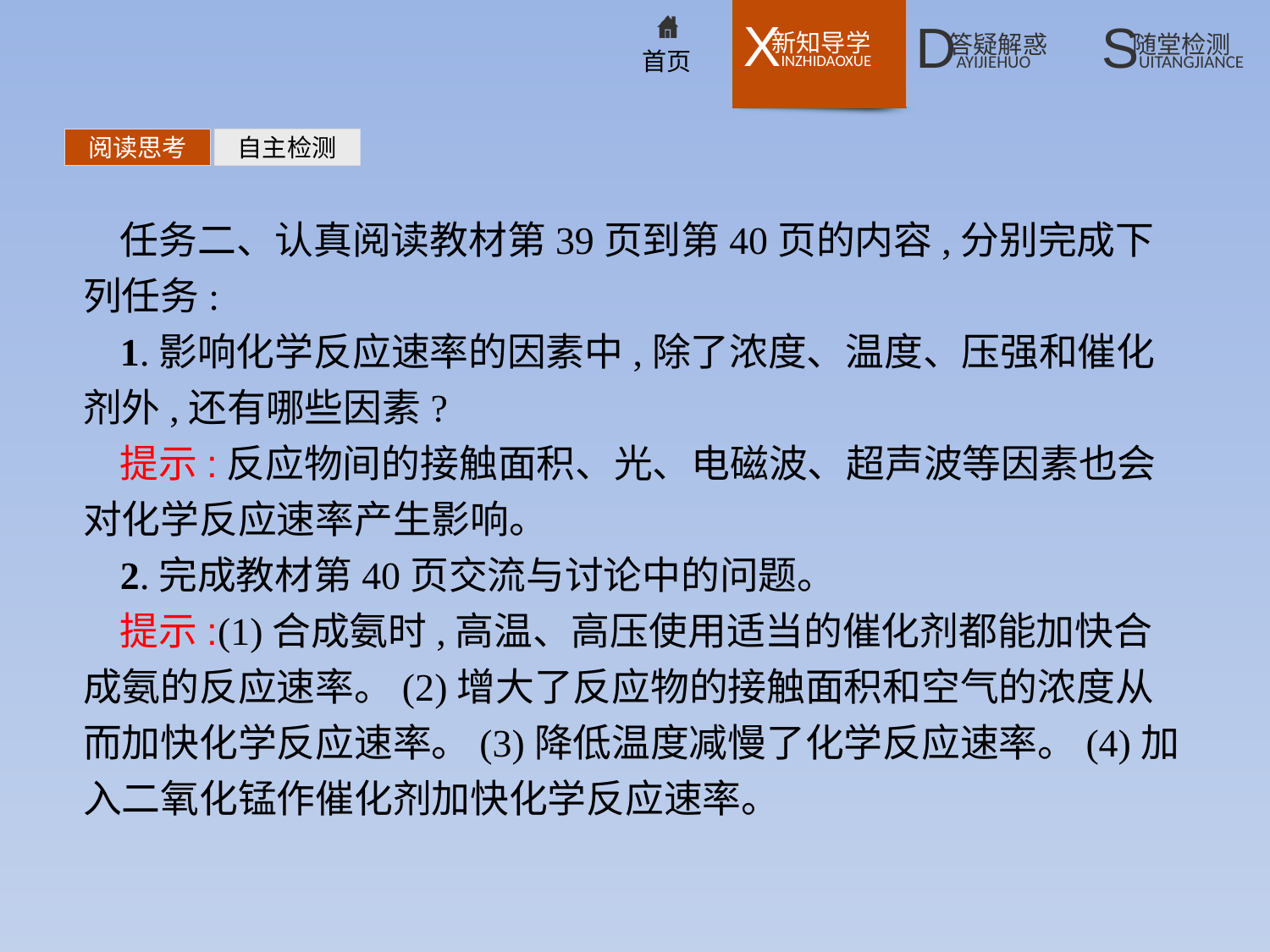

阅读思考
自主检测
任务二、认真阅读教材第39页到第40页的内容,分别完成下列任务:
1.影响化学反应速率的因素中,除了浓度、温度、压强和催化剂外,还有哪些因素?
提示:反应物间的接触面积、光、电磁波、超声波等因素也会对化学反应速率产生影响。
2.完成教材第40页交流与讨论中的问题。
提示:(1)合成氨时,高温、高压使用适当的催化剂都能加快合成氨的反应速率。(2)增大了反应物的接触面积和空气的浓度从而加快化学反应速率。(3)降低温度减慢了化学反应速率。(4)加入二氧化锰作催化剂加快化学反应速率。